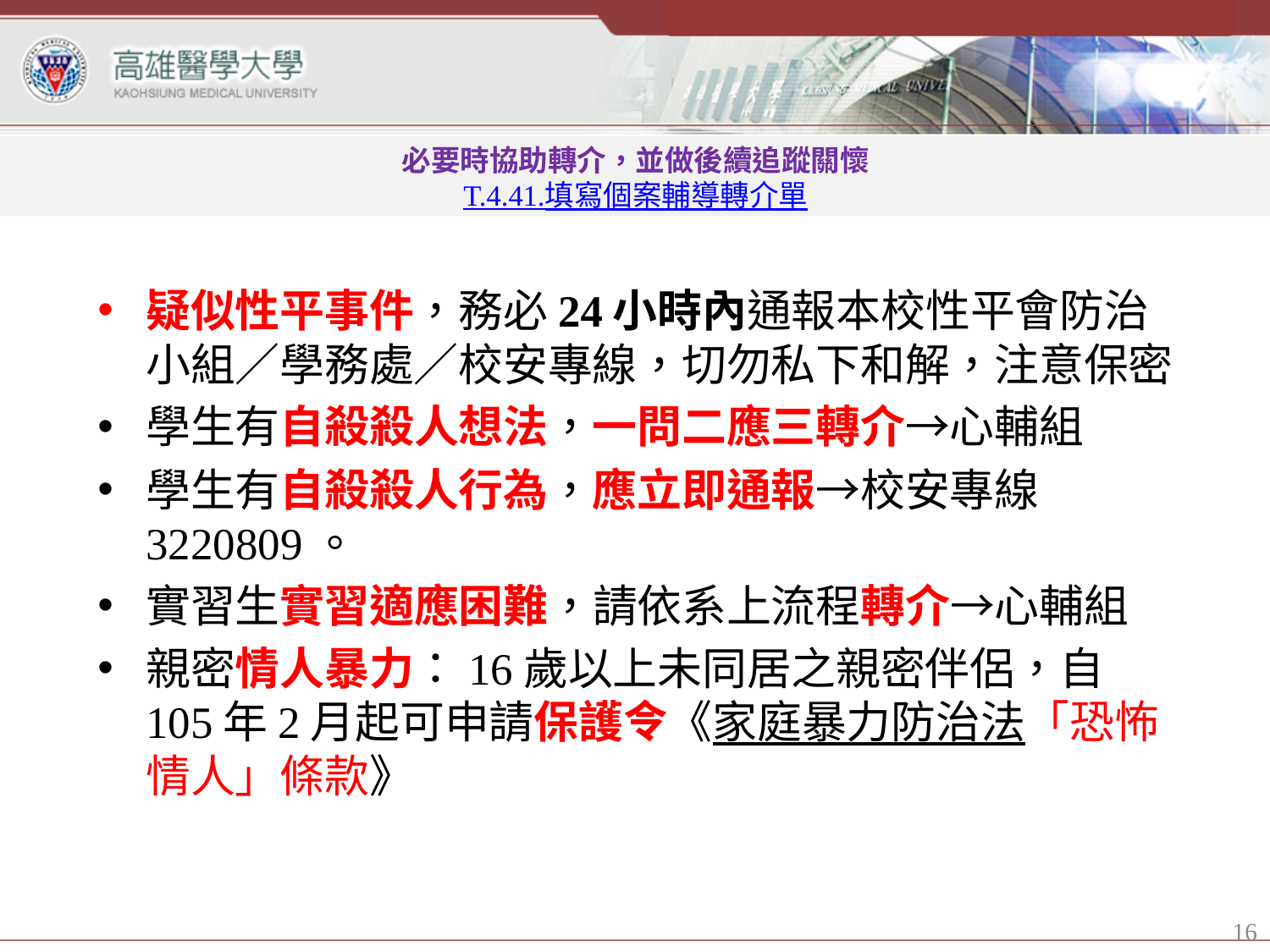

# 必要時協助轉介，並做後續追蹤關懷 T.4.41.填寫個案輔導轉介單
疑似性平事件，務必24小時內通報本校性平會防治小組／學務處／校安專線，切勿私下和解，注意保密
學生有自殺殺人想法，一問二應三轉介→心輔組
學生有自殺殺人行為，應立即通報→校安專線3220809。
實習生實習適應困難，請依系上流程轉介→心輔組
親密情人暴力：16歲以上未同居之親密伴侶，自105年2月起可申請保護令《家庭暴力防治法「恐怖情人」條款》